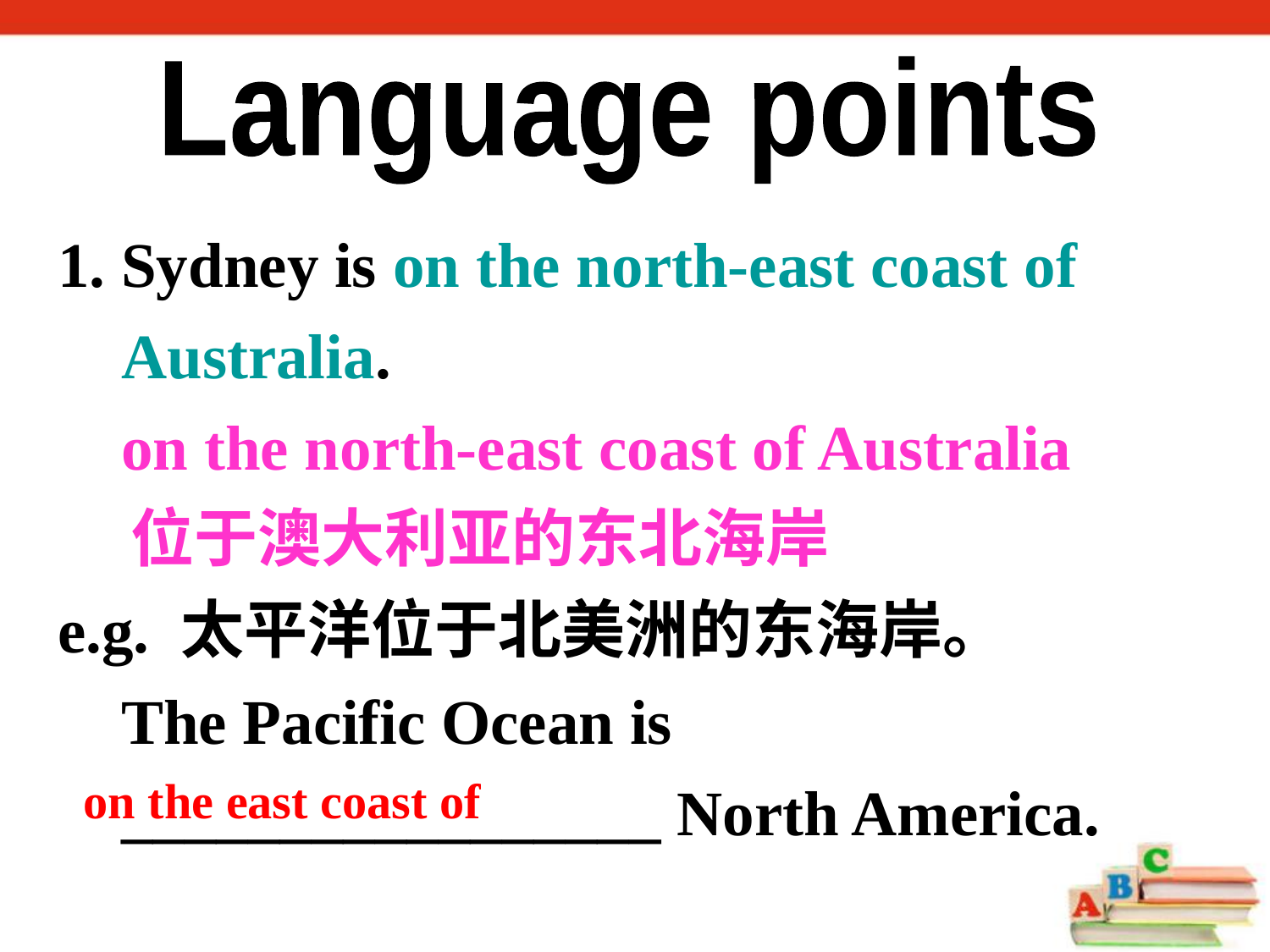

Language points
1. Sydney is on the north-east coast of Australia.
    on the north-east coast of Australia
    位于澳大利亚的东北海岸
e.g. 太平洋位于北美洲的东海岸。
    The Pacific Ocean is _________________ North America.
on the east coast of